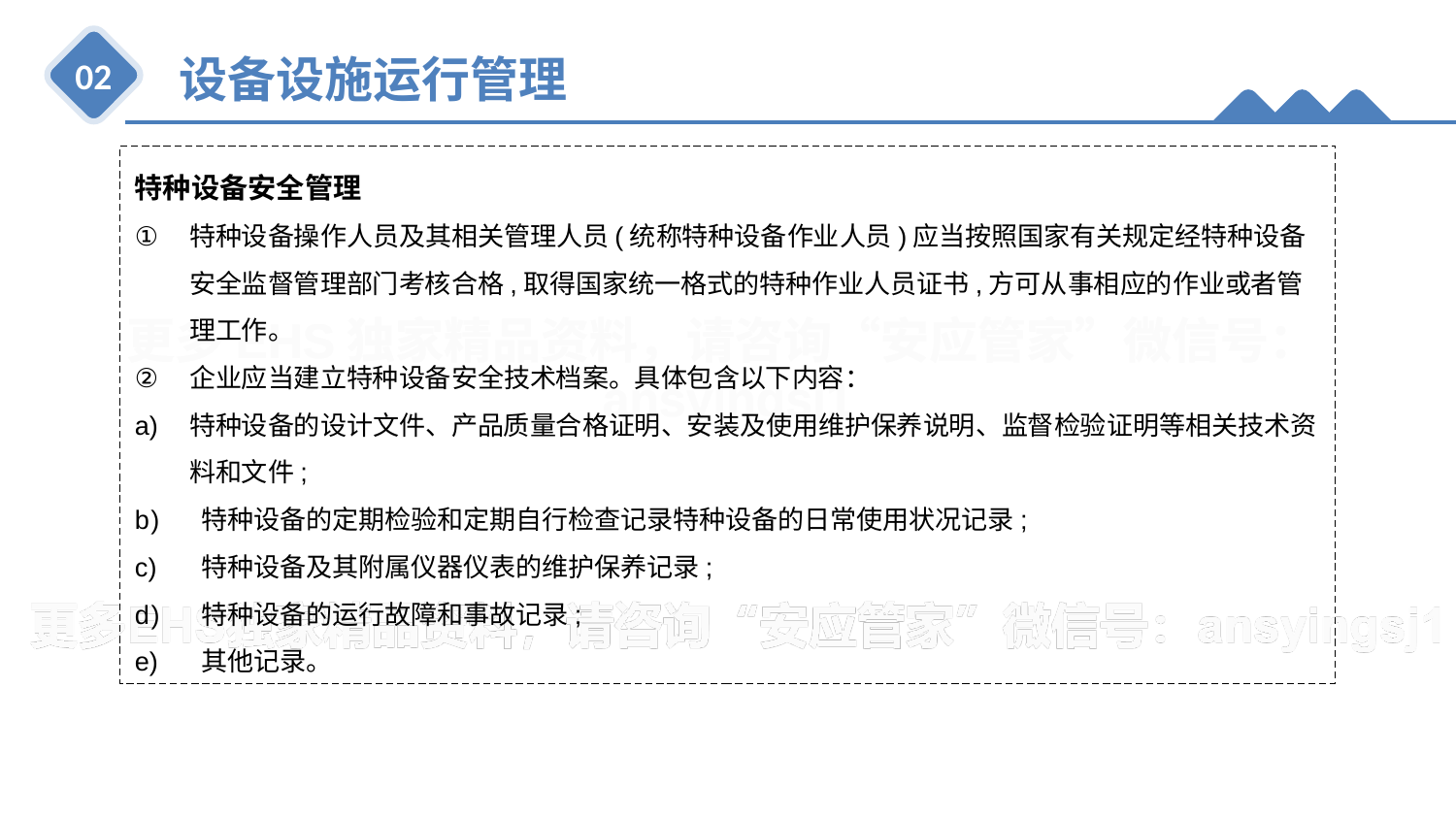

设备设施运行管理
02

特种设备安全管理
特种设备操作人员及其相关管理人员(统称特种设备作业人员)应当按照国家有关规定经特种设备安全监督管理部门考核合格,取得国家统一格式的特种作业人员证书,方可从事相应的作业或者管理工作。
企业应当建立特种设备安全技术档案。具体包含以下内容：
特种设备的设计文件、产品质量合格证明、安装及使用维护保养说明、监督检验证明等相关技术资料和文件;
 特种设备的定期检验和定期自行检查记录特种设备的日常使用状况记录;
 特种设备及其附属仪器仪表的维护保养记录;
 特种设备的运行故障和事故记录;
 其他记录。